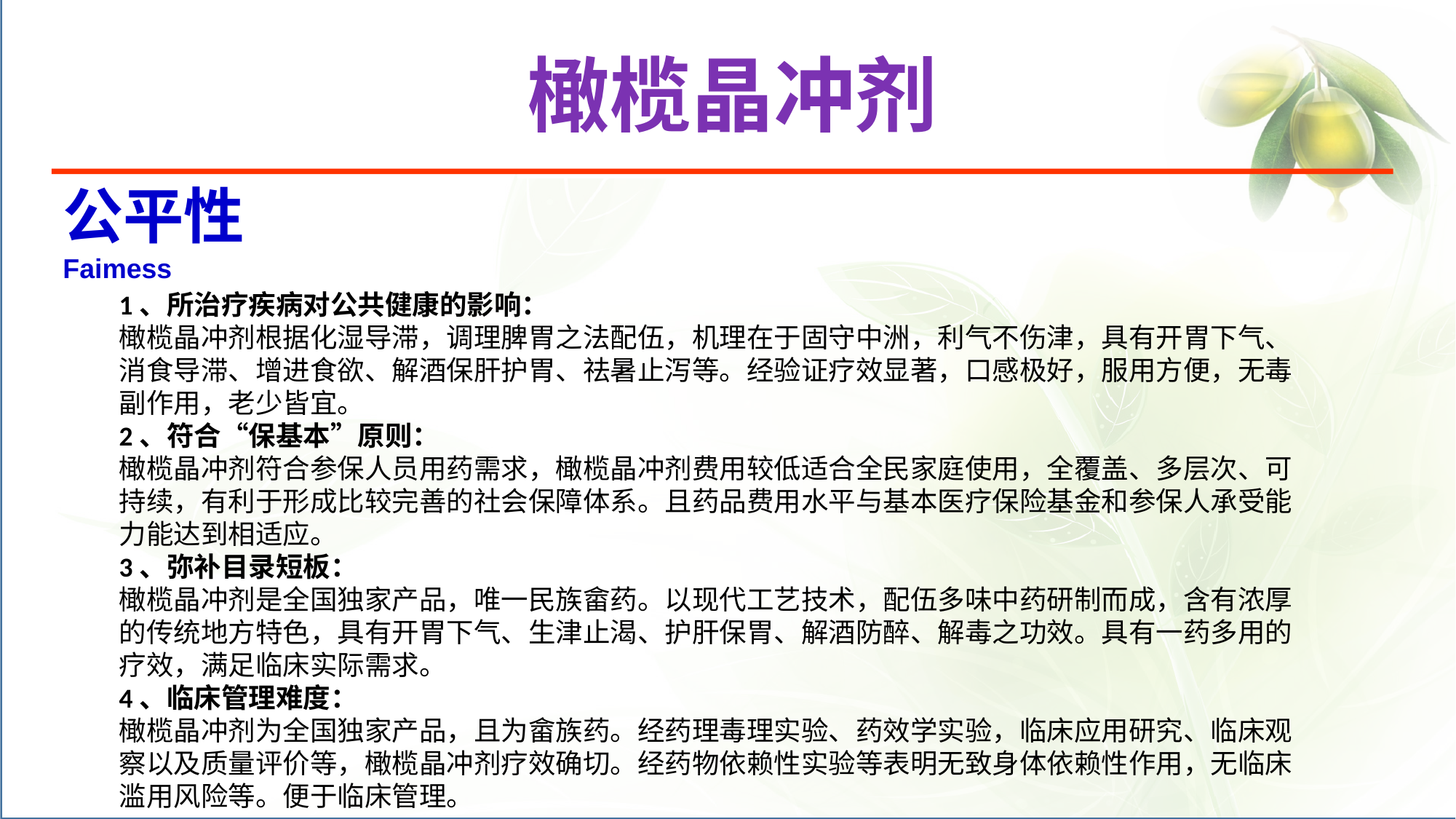

橄榄晶冲剂

公平性
Faimess
1、所治疗疾病对公共健康的影响：
橄榄晶冲剂根据化湿导滞，调理脾胃之法配伍，机理在于固守中洲，利气不伤津，具有开胃下气、消食导滞、增进食欲、解酒保肝护胃、祛暑止泻等。经验证疗效显著，口感极好，服用方便，无毒副作用，老少皆宜。
2、符合“保基本”原则：
橄榄晶冲剂符合参保人员用药需求，橄榄晶冲剂费用较低适合全民家庭使用，全覆盖、多层次、可持续，有利于形成比较完善的社会保障体系。且药品费用水平与基本医疗保险基金和参保人承受能力能达到相适应。
3、弥补目录短板：
橄榄晶冲剂是全国独家产品，唯一民族畲药。以现代工艺技术，配伍多味中药研制而成，含有浓厚的传统地方特色，具有开胃下气、生津止渴、护肝保胃、解酒防醉、解毒之功效。具有一药多用的疗效，满足临床实际需求。
4、临床管理难度：
橄榄晶冲剂为全国独家产品，且为畲族药。经药理毒理实验、药效学实验，临床应用研究、临床观察以及质量评价等，橄榄晶冲剂疗效确切。经药物依赖性实验等表明无致身体依赖性作用，无临床滥用风险等。便于临床管理。